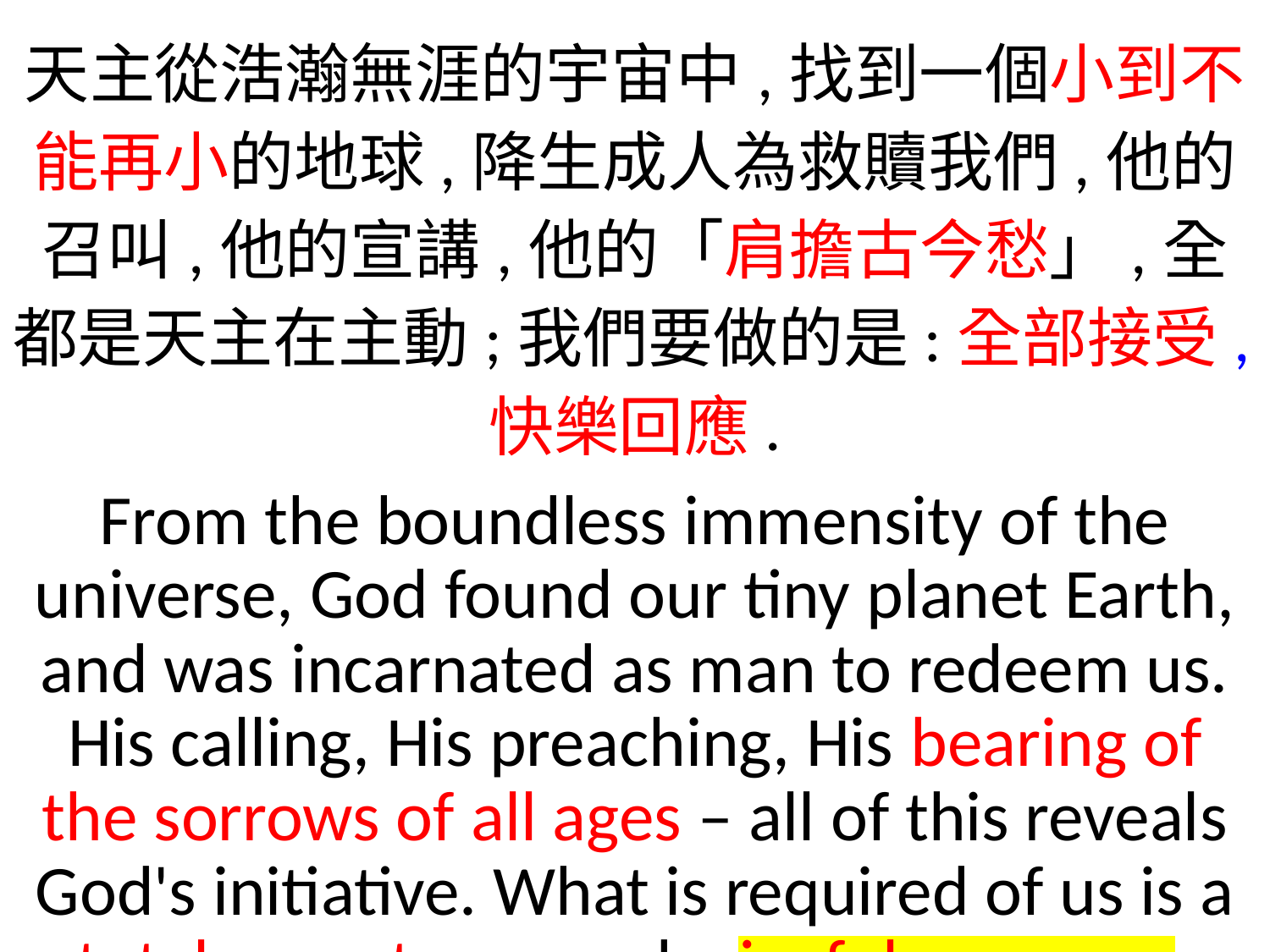

天主從浩瀚無涯的宇宙中,找到一個小到不能再小的地球,降生成人為救贖我們,他的召叫,他的宣講,他的「肩擔古今愁」,全都是天主在主動;我們要做的是:全部接受,快樂回應.
From the boundless immensity of the universe, God found our tiny planet Earth, and was incarnated as man to redeem us. His calling, His preaching, His bearing of the sorrows of all ages – all of this reveals God's initiative. What is required of us is a total acceptance and a joyful response.